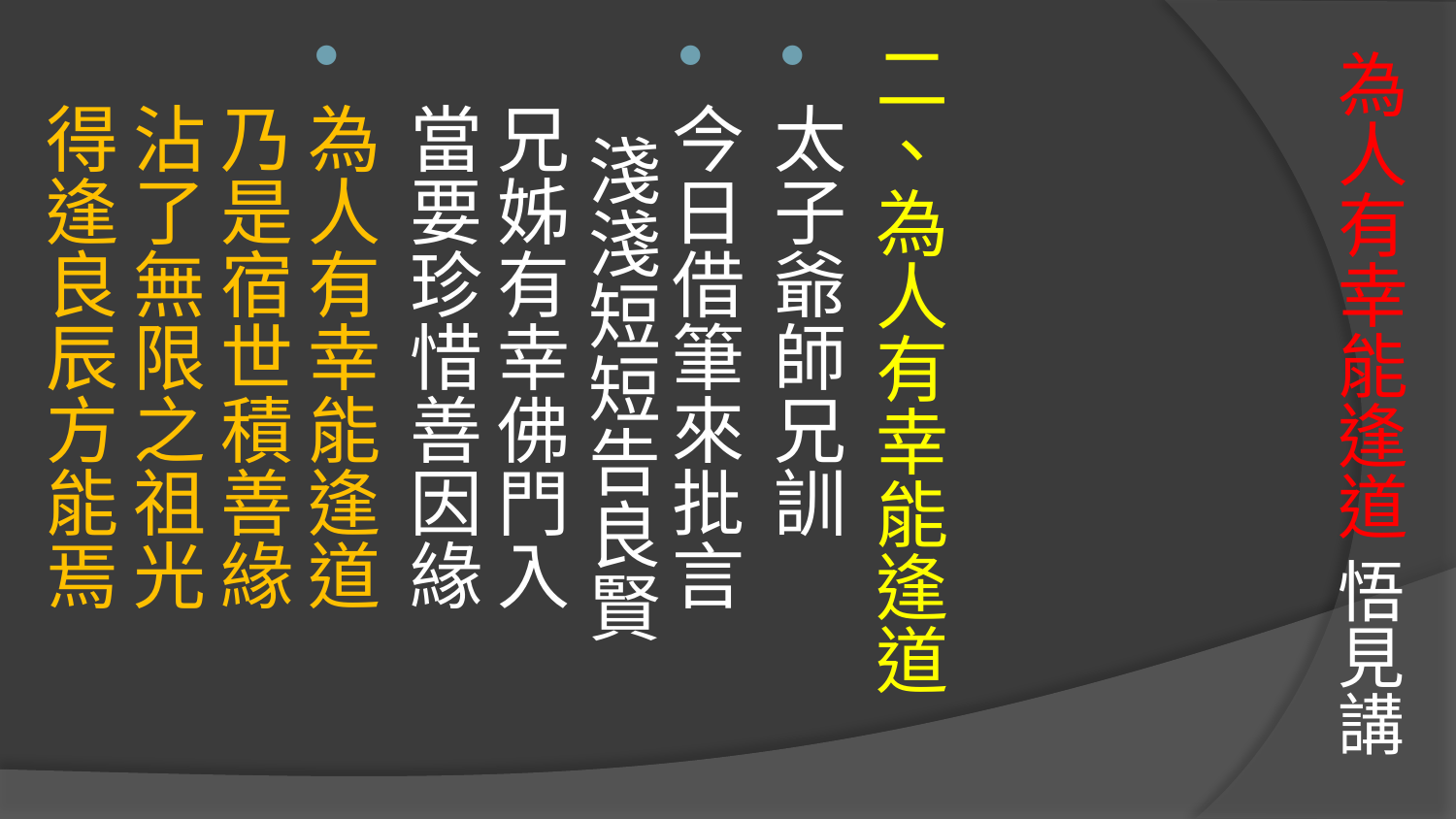

# 為人有幸能逢道 悟見講
二、為人有幸能逢道
太子爺師兄訓
今日借筆來批言             淺淺短短告良賢
兄姊有幸佛門入        當要珍惜善因緣
為人有幸能逢道           乃是宿世積善緣
沾了無限之祖光       得逢良辰方能焉